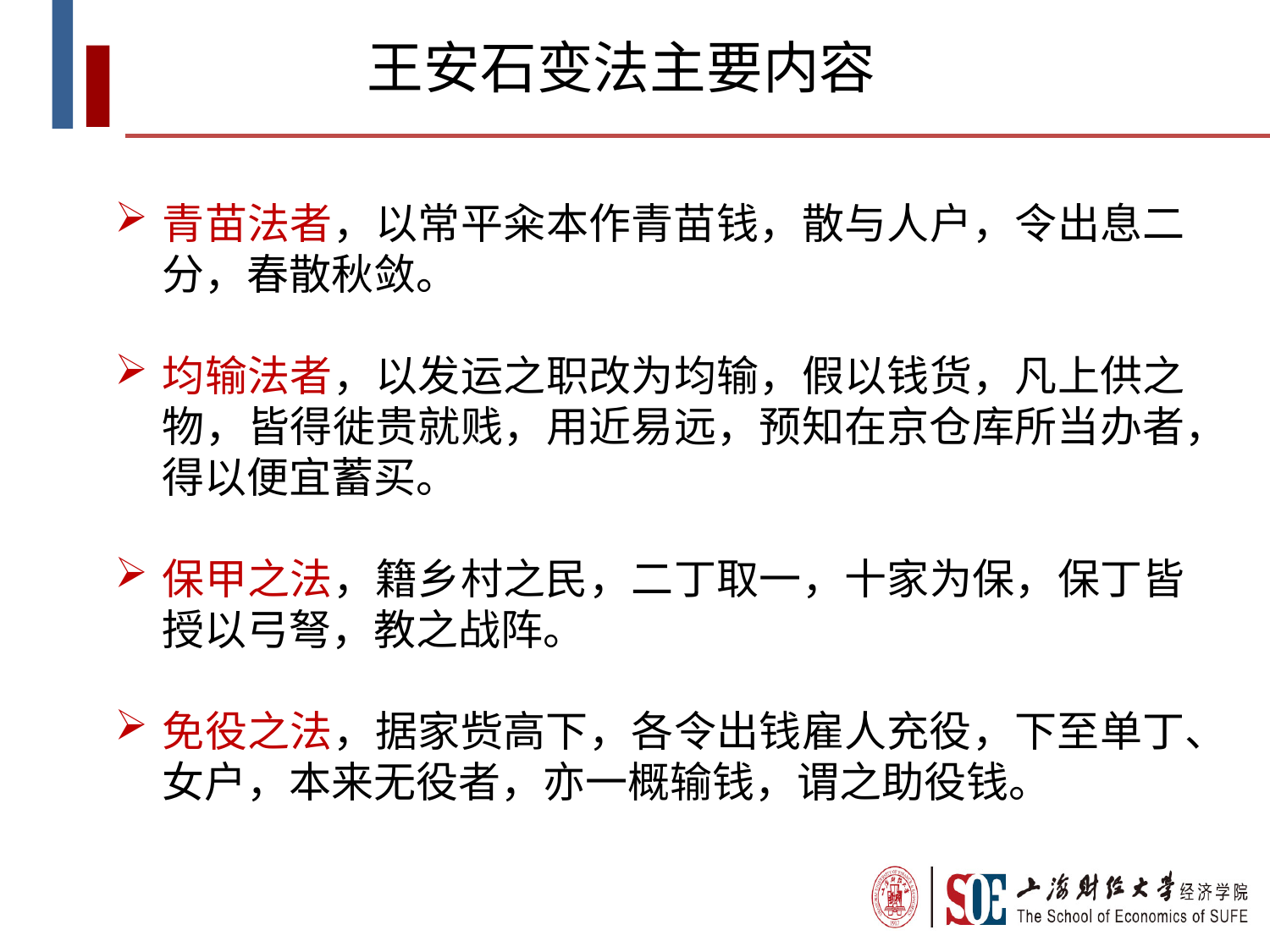

王安石变法主要内容

青苗法者，以常平籴本作青苗钱，散与人户，令出息二分，春散秋敛。

均输法者，以发运之职改为均输，假以钱货，凡上供之物，皆得徙贵就贱，用近易远，预知在京仓库所当办者，得以便宜蓄买。

保甲之法，籍乡村之民，二丁取一，十家为保，保丁皆授以弓弩，教之战阵。

免役之法，据家赀高下，各令出钱雇人充役，下至单丁、女户，本来无役者，亦一概输钱，谓之助役钱。